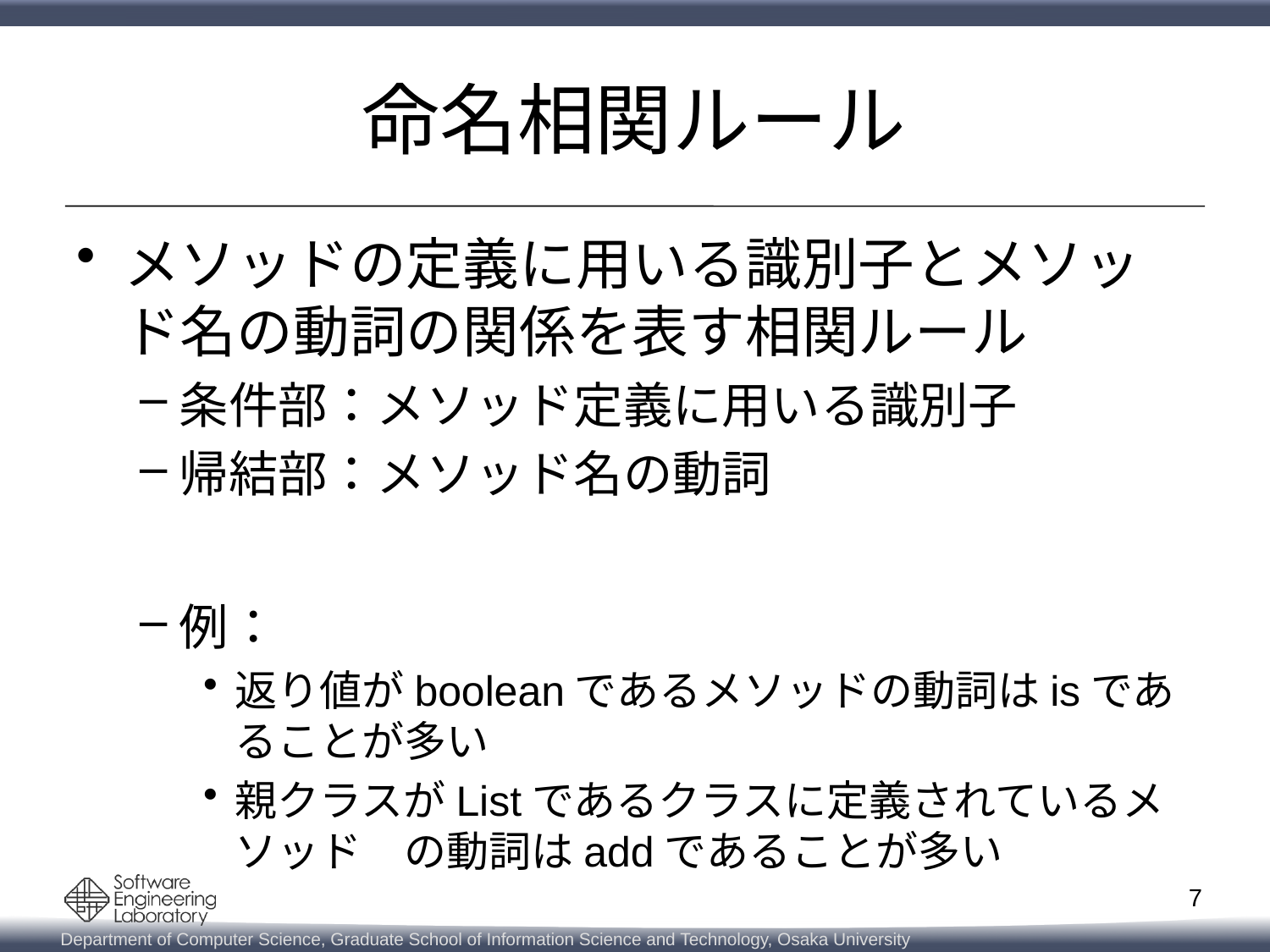

# 命名相関ルール
メソッドの定義に用いる識別子とメソッド名の動詞の関係を表す相関ルール
条件部：メソッド定義に用いる識別子
帰結部：メソッド名の動詞

例：
返り値がbooleanであるメソッドの動詞はisであることが多い
親クラスがListであるクラスに定義されているメソッド　の動詞はaddであることが多い

7